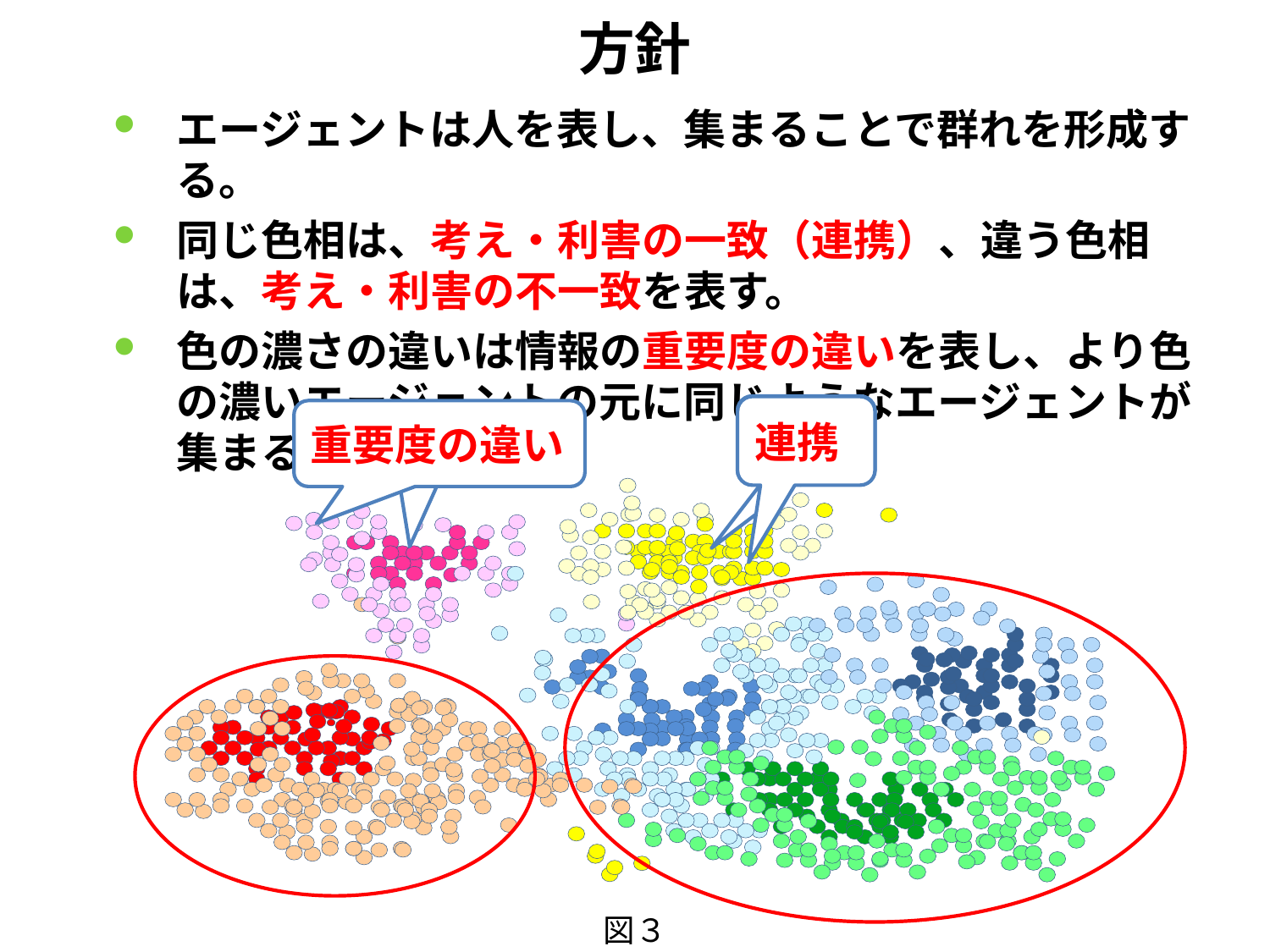

# 方針
エージェントは人を表し、集まることで群れを形成する。
同じ色相は、考え・利害の一致（連携）、違う色相は、考え・利害の不一致を表す。
色の濃さの違いは情報の重要度の違いを表し、より色の濃いエージェントの元に同じようなエージェントが集まる。

連携
重要度の違い

図３